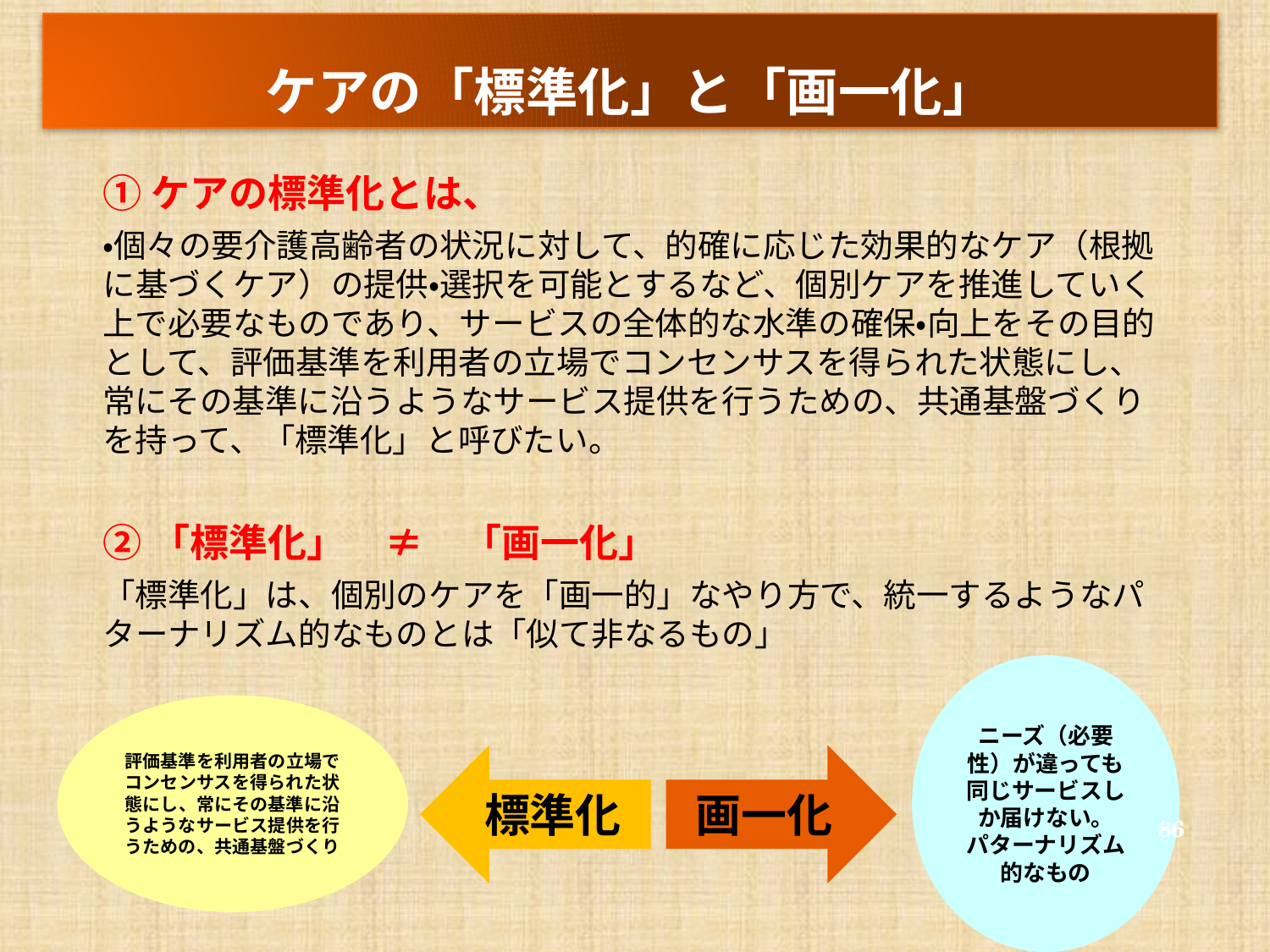

# ケアの「標準化」と「画一化」
①ケアの標準化とは、
・個々の要介護高齢者の状況に対して、的確に応じた効果的なケア（根拠に基づくケア）の提供・選択を可能とするなど、個別ケアを推進していく上で必要なものであり、サービスの全体的な水準の確保・向上をその目的として、評価基準を利用者の立場でコンセンサスを得られた状態にし、常にその基準に沿うようなサービス提供を行うための、共通基盤づくりを持って、「標準化」と呼びたい。

②「標準化」　≠　「画一化」
「標準化」は、個別のケアを「画一的」なやり方で、統一するようなパターナリズム的なものとは「似て非なるもの」
ニーズ（必要性）が違っても同じサービスしか届けない。
パターナリズム的なもの
評価基準を利用者の立場でコンセンサスを得られた状態にし、常にその基準に沿うようなサービス提供を行うための、共通基盤づくり
画一化
標準化
86